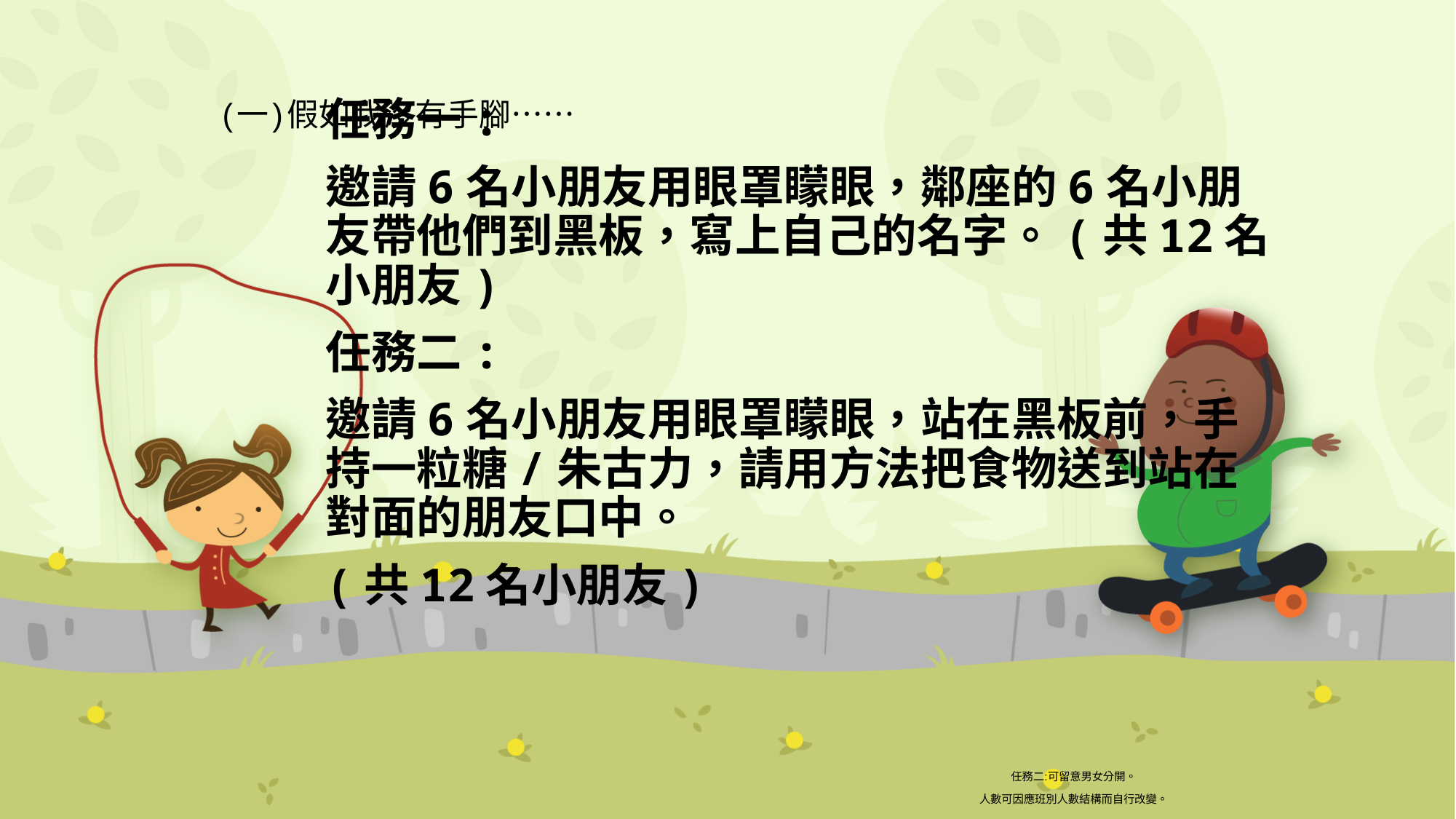

# (一)假如我沒有手腳……
任務一:
邀請6名小朋友用眼罩矇眼，鄰座的6名小朋友帶他們到黑板，寫上自己的名字。(共12名小朋友)
任務二:
邀請6名小朋友用眼罩矇眼，站在黑板前，手持一粒糖/朱古力，請用方法把食物送到站在對面的朋友口中。
(共12名小朋友)

任務二:可留意男女分開。
人數可因應班別人數結構而自行改變。